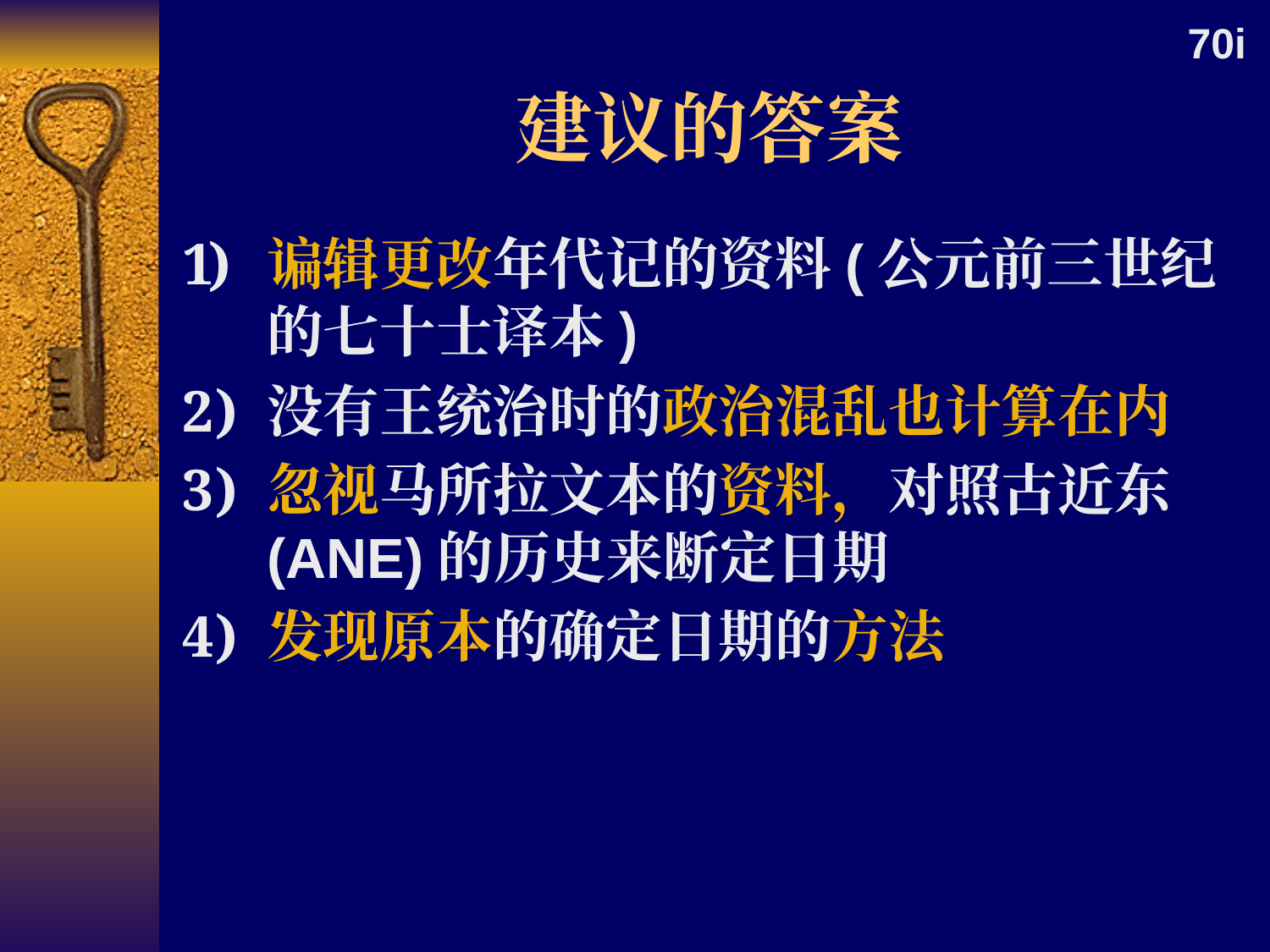

70i
# 建议的答案
谝辑更改年代记的资料(公元前三世纪的七十士译本)
没有王统治时的政治混乱也计算在内
忽视马所拉文本的资料，对照古近东(ANE)的历史来断定日期
发现原本的确定日期的方法